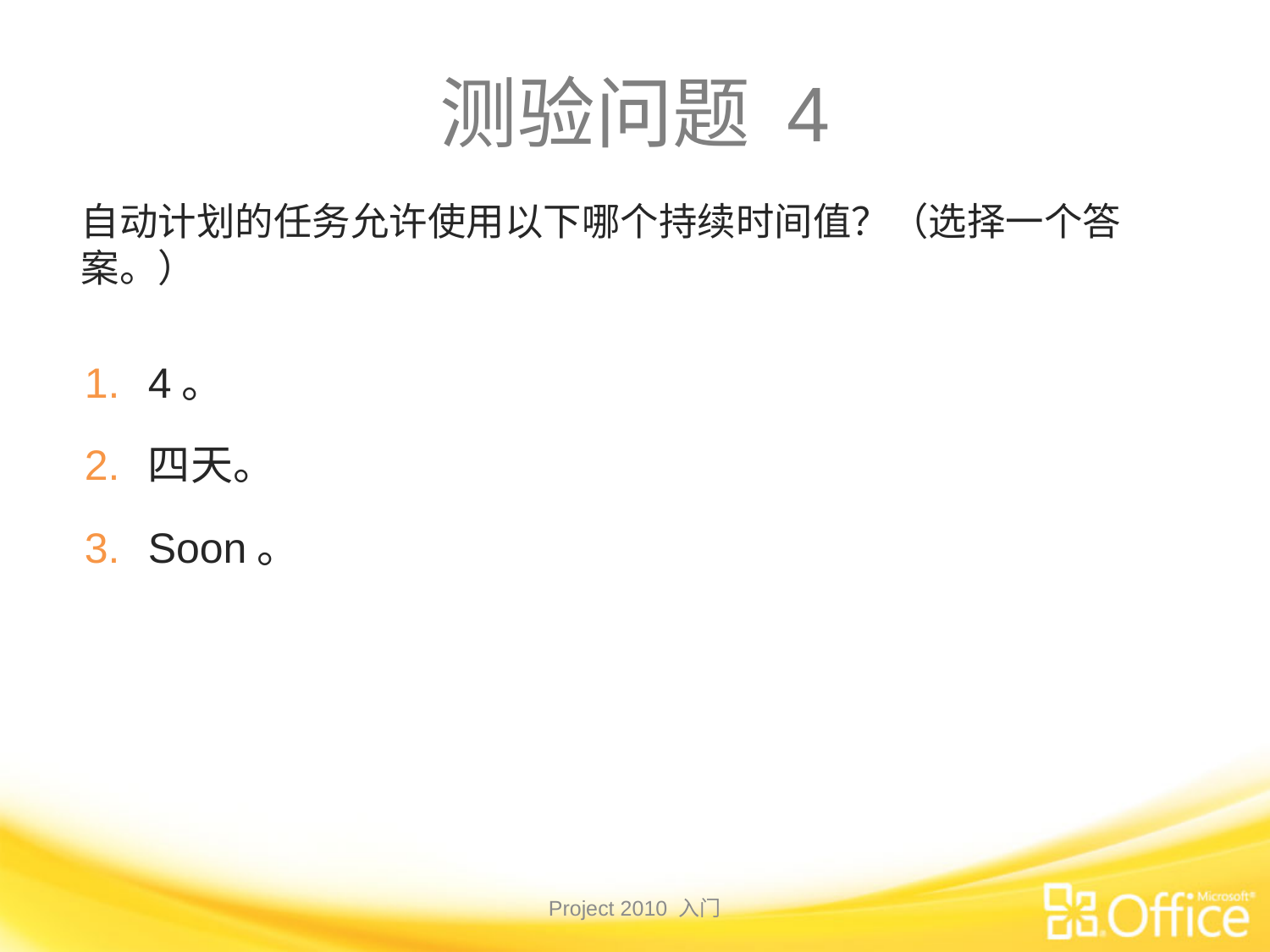

# 测验问题 4
自动计划的任务允许使用以下哪个持续时间值？（选择一个答案。）
4。
四天。
Soon。
Project 2010 入门